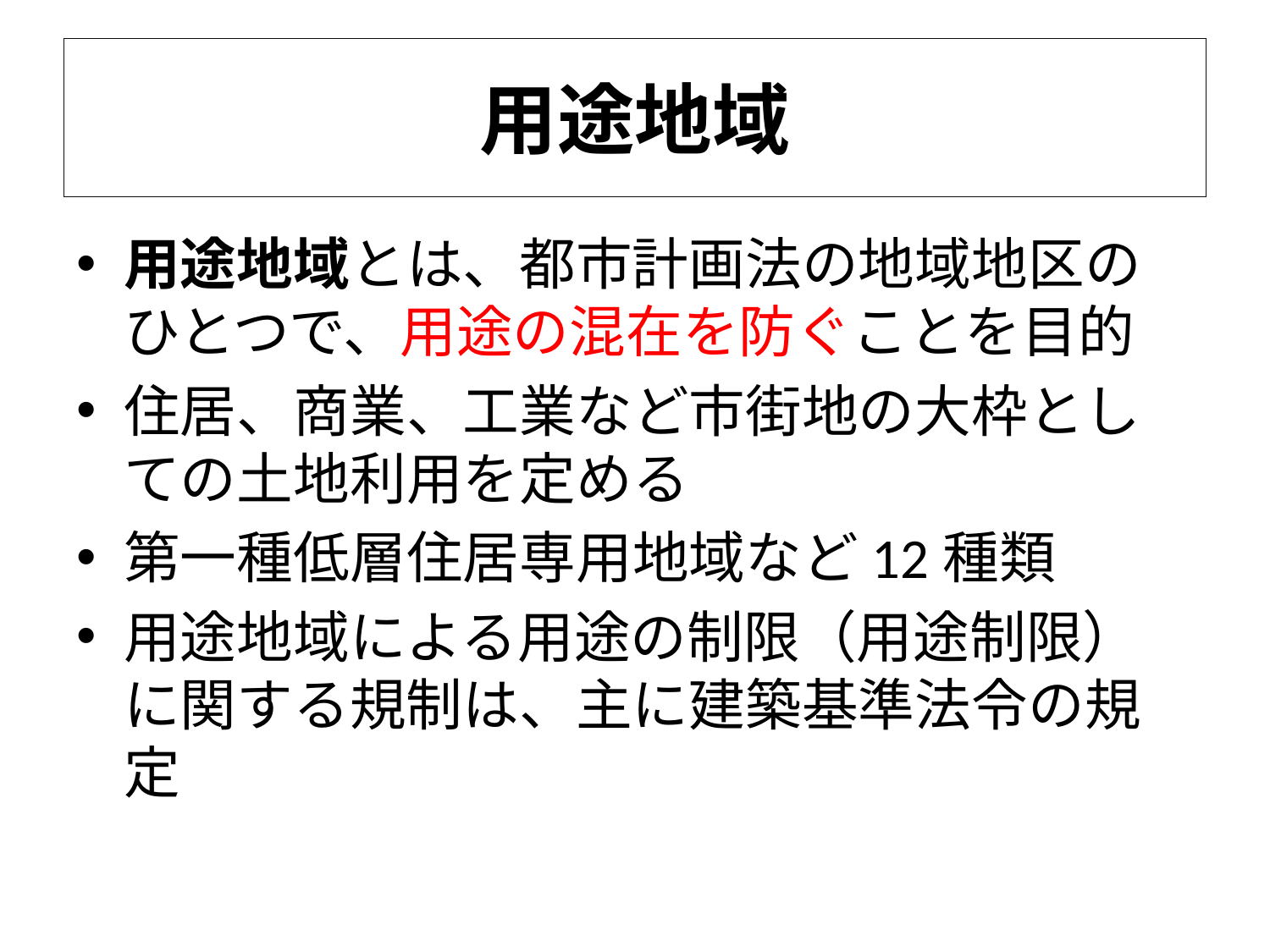

# 用途地域
用途地域とは、都市計画法の地域地区のひとつで、用途の混在を防ぐことを目的
住居、商業、工業など市街地の大枠としての土地利用を定める
第一種低層住居専用地域など12種類
用途地域による用途の制限（用途制限）に関する規制は、主に建築基準法令の規定